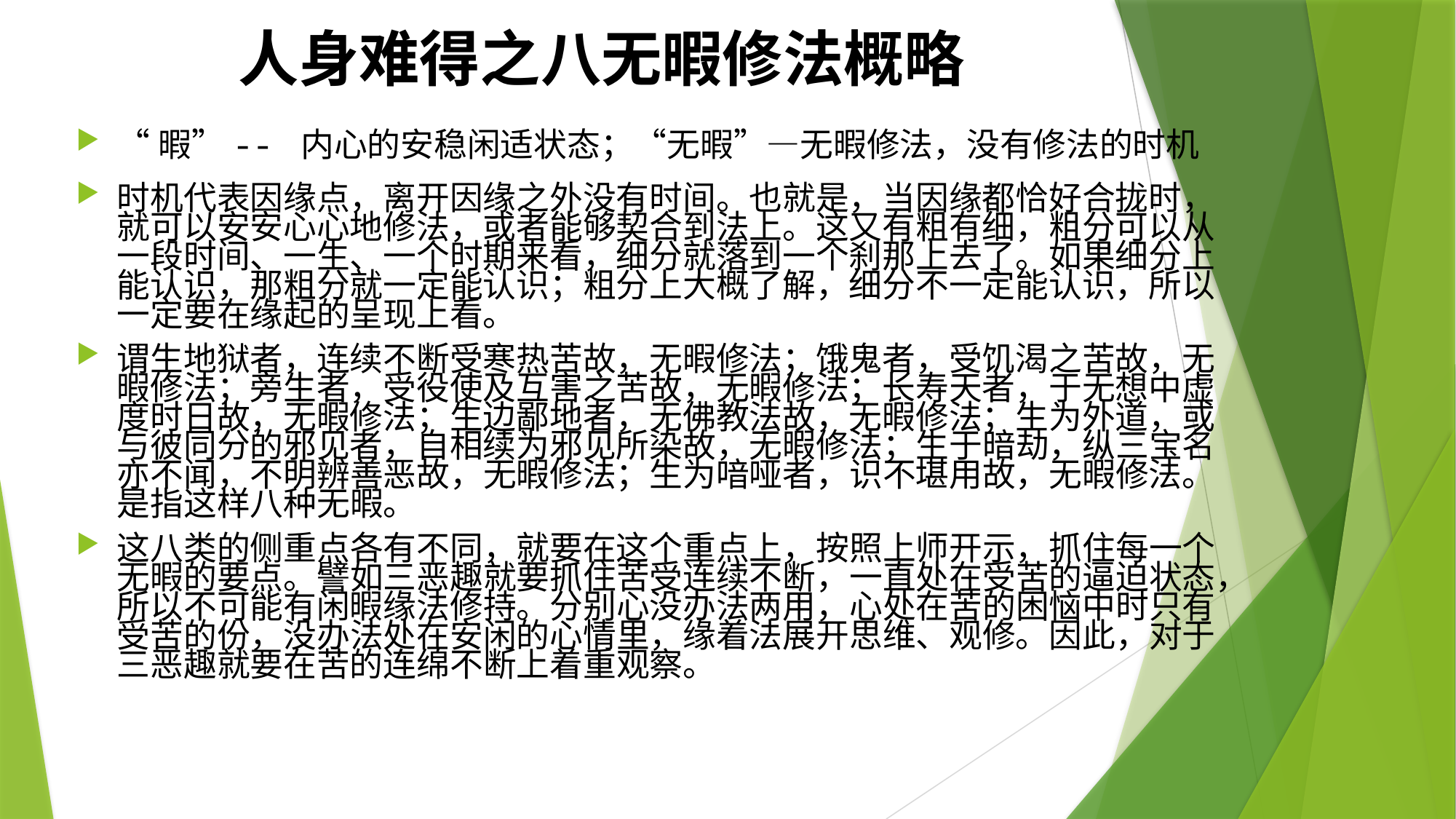

# 人身难得之八无暇修法概略
“暇”-- 内心的安稳闲适状态；“无暇”—无暇修法，没有修法的时机
时机代表因缘点，离开因缘之外没有时间。也就是，当因缘都恰好合拢时，就可以安安心心地修法，或者能够契合到法上。这又有粗有细，粗分可以从一段时间、一生、一个时期来看，细分就落到一个刹那上去了。如果细分上能认识，那粗分就一定能认识；粗分上大概了解，细分不一定能认识，所以一定要在缘起的呈现上看。
谓生地狱者，连续不断受寒热苦故，无暇修法；饿鬼者，受饥渴之苦故，无暇修法；旁生者，受役使及互害之苦故，无暇修法；长寿天者，于无想中虚度时日故，无暇修法；生边鄙地者，无佛教法故，无暇修法；生为外道，或与彼同分的邪见者，自相续为邪见所染故，无暇修法；生于暗劫，纵三宝名亦不闻，不明辨善恶故，无暇修法；生为喑哑者，识不堪用故，无暇修法。是指这样八种无暇。
这八类的侧重点各有不同，就要在这个重点上，按照上师开示，抓住每一个无暇的要点。譬如三恶趣就要抓住苦受连续不断，一直处在受苦的逼迫状态，所以不可能有闲暇缘法修持。分别心没办法两用，心处在苦的困恼中时只有受苦的份，没办法处在安闲的心情里，缘着法展开思维、观修。因此，对于三恶趣就要在苦的连绵不断上着重观察。